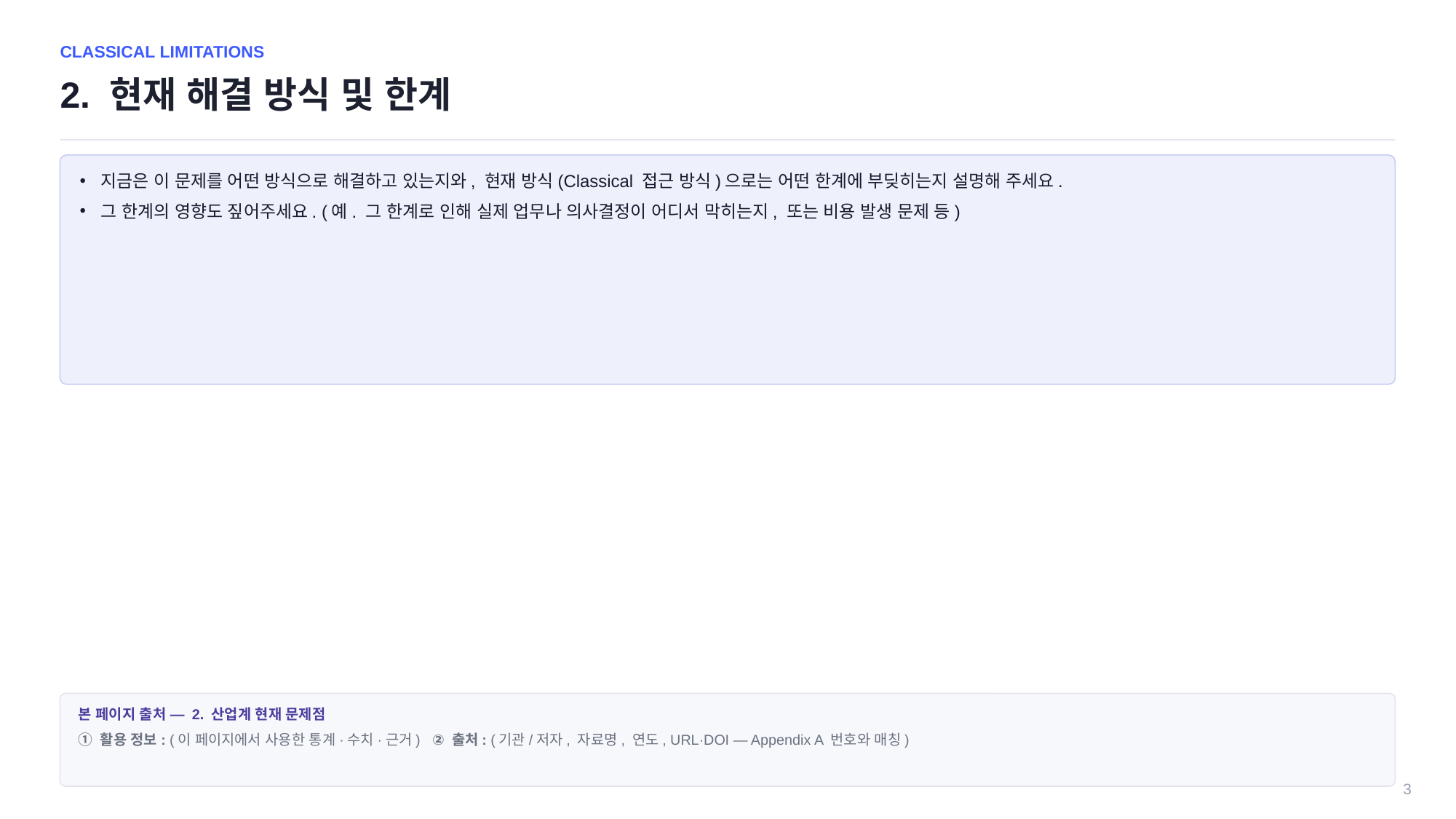

CLASSICAL LIMITATIONS
2. 현재 해결 방식 및 한계

지금은 이 문제를 어떤 방식으로 해결하고 있는지와, 현재 방식(Classical 접근 방식)으로는 어떤 한계에 부딪히는지 설명해 주세요.
그 한계의 영향도 짚어주세요. (예. 그 한계로 인해 실제 업무나 의사결정이 어디서 막히는지, 또는 비용 발생 문제 등)

본 페이지 출처 — 2. 산업계 현재 문제점
① 활용 정보: (이 페이지에서 사용한 통계·수치·근거)   ② 출처: (기관/저자, 자료명, 연도, URL·DOI — Appendix A 번호와 매칭)
3